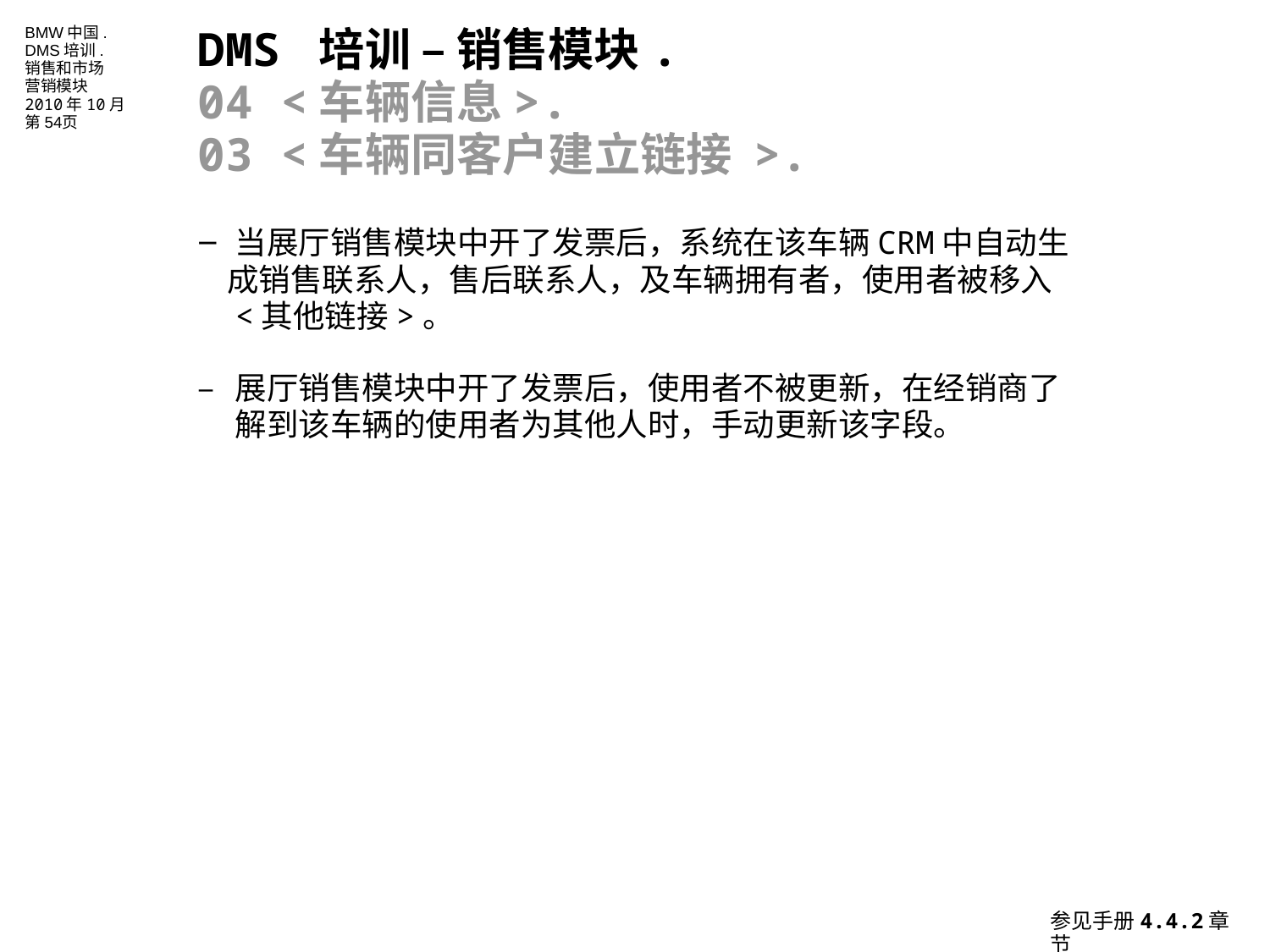

DMS 培训 – 销售模块.
04 <车辆信息>.
03 <车辆同客户建立链接 >.

–	当展厅销售模块中开了发票后，系统在该车辆CRM中自动生
   成销售联系人，售后联系人，及车辆拥有者，使用者被移入
<其他链接>。

–	展厅销售模块中开了发票后，使用者不被更新，在经销商了
解到该车辆的使用者为其他人时，手动更新该字段。

参见手册4.4.2章节